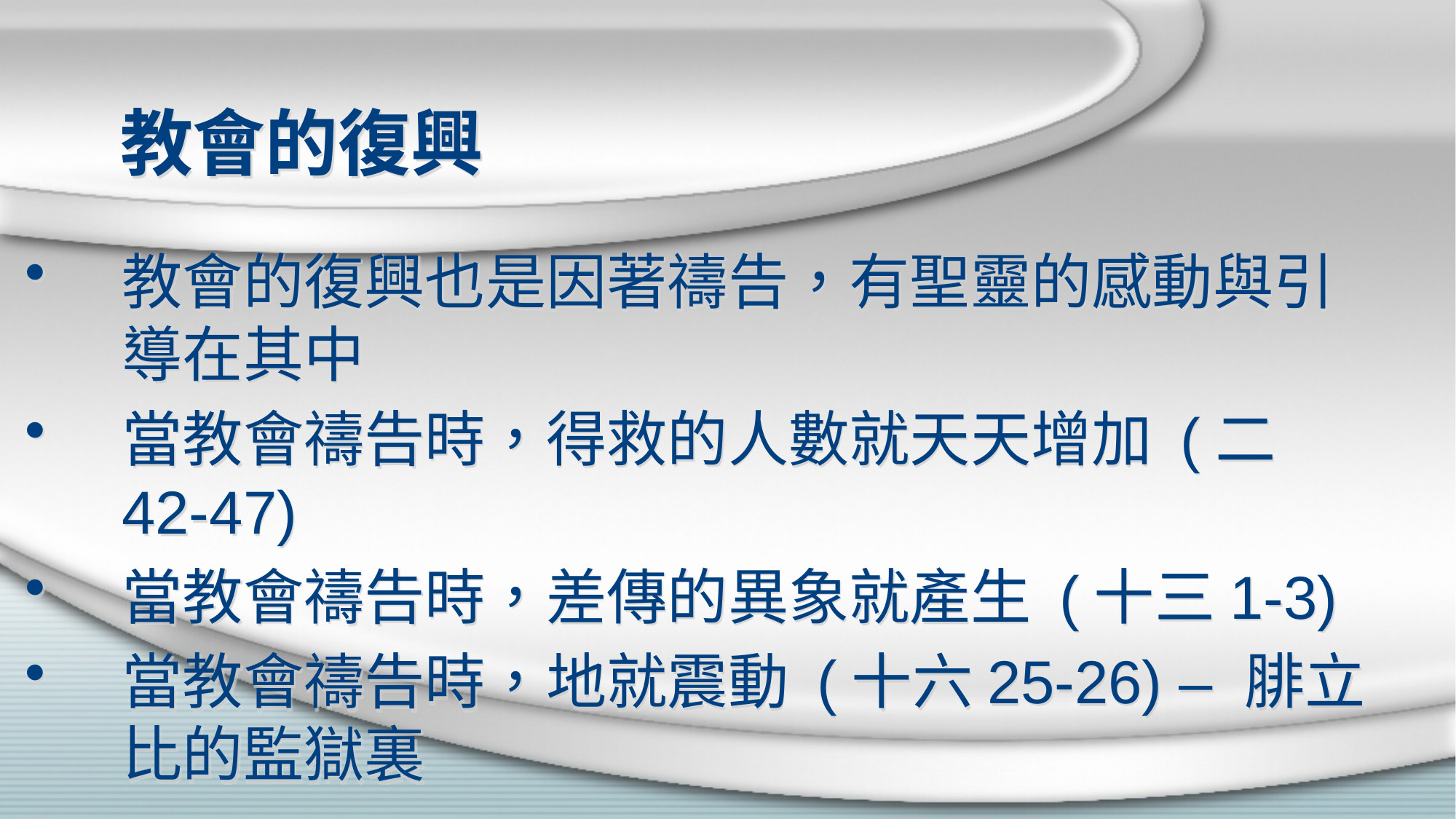

# 教會的復興
教會的復興也是因著禱告，有聖靈的感動與引導在其中
當教會禱告時，得救的人數就天天增加 (二42-47)
當教會禱告時，差傳的異象就產生 (十三1-3)
當教會禱告時，地就震動 (十六25-26) – 腓立比的監獄裏